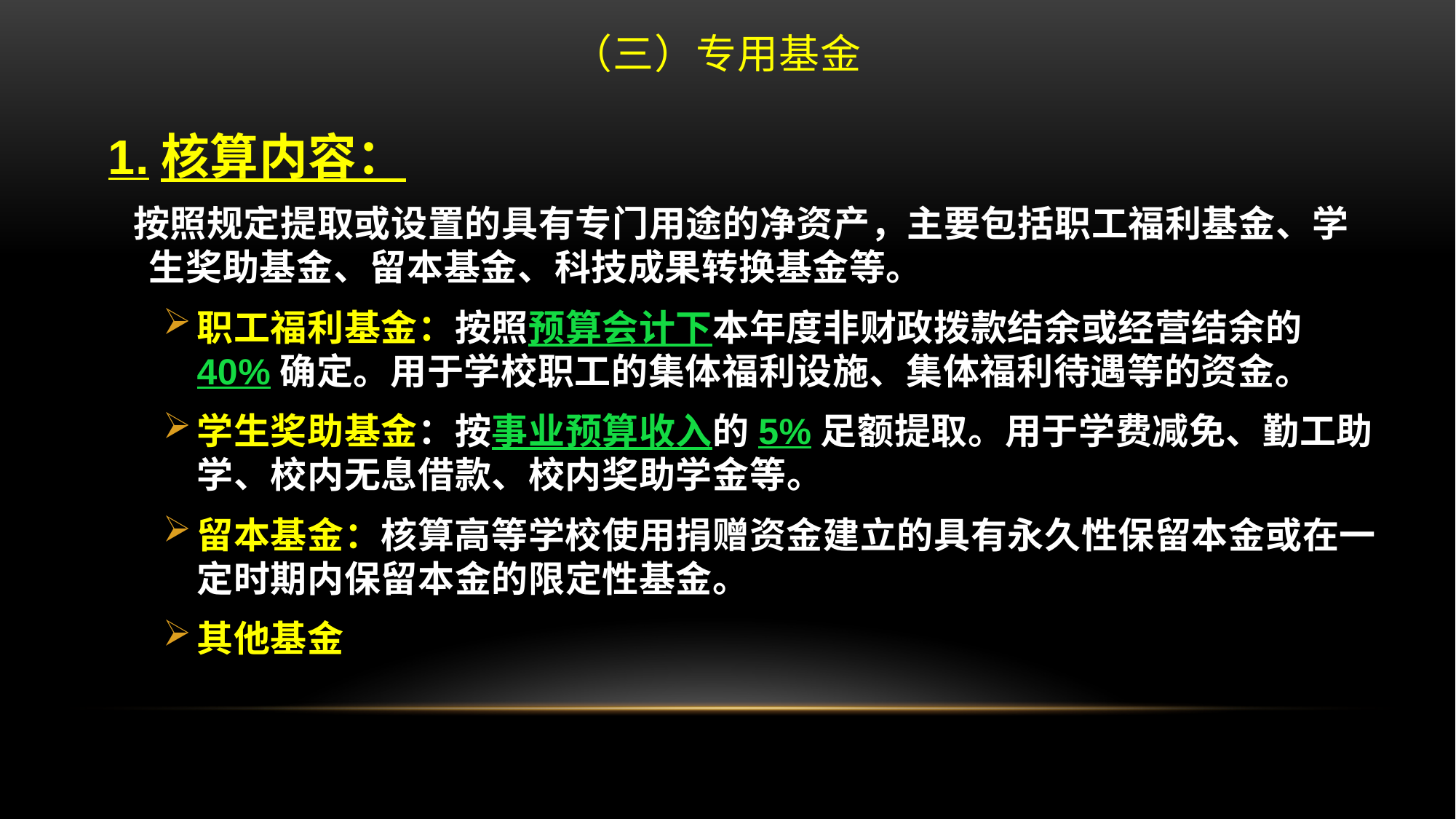

# （三）专用基金
1.核算内容：
   按照规定提取或设置的具有专门用途的净资产，主要包括职工福利基金、学生奖助基金、留本基金、科技成果转换基金等。
职工福利基金：按照预算会计下本年度非财政拨款结余或经营结余的40%确定。用于学校职工的集体福利设施、集体福利待遇等的资金。
学生奖助基金：按事业预算收入的5%足额提取。用于学费减免、勤工助学、校内无息借款、校内奖助学金等。
留本基金：核算高等学校使用捐赠资金建立的具有永久性保留本金或在一定时期内保留本金的限定性基金。
其他基金
85